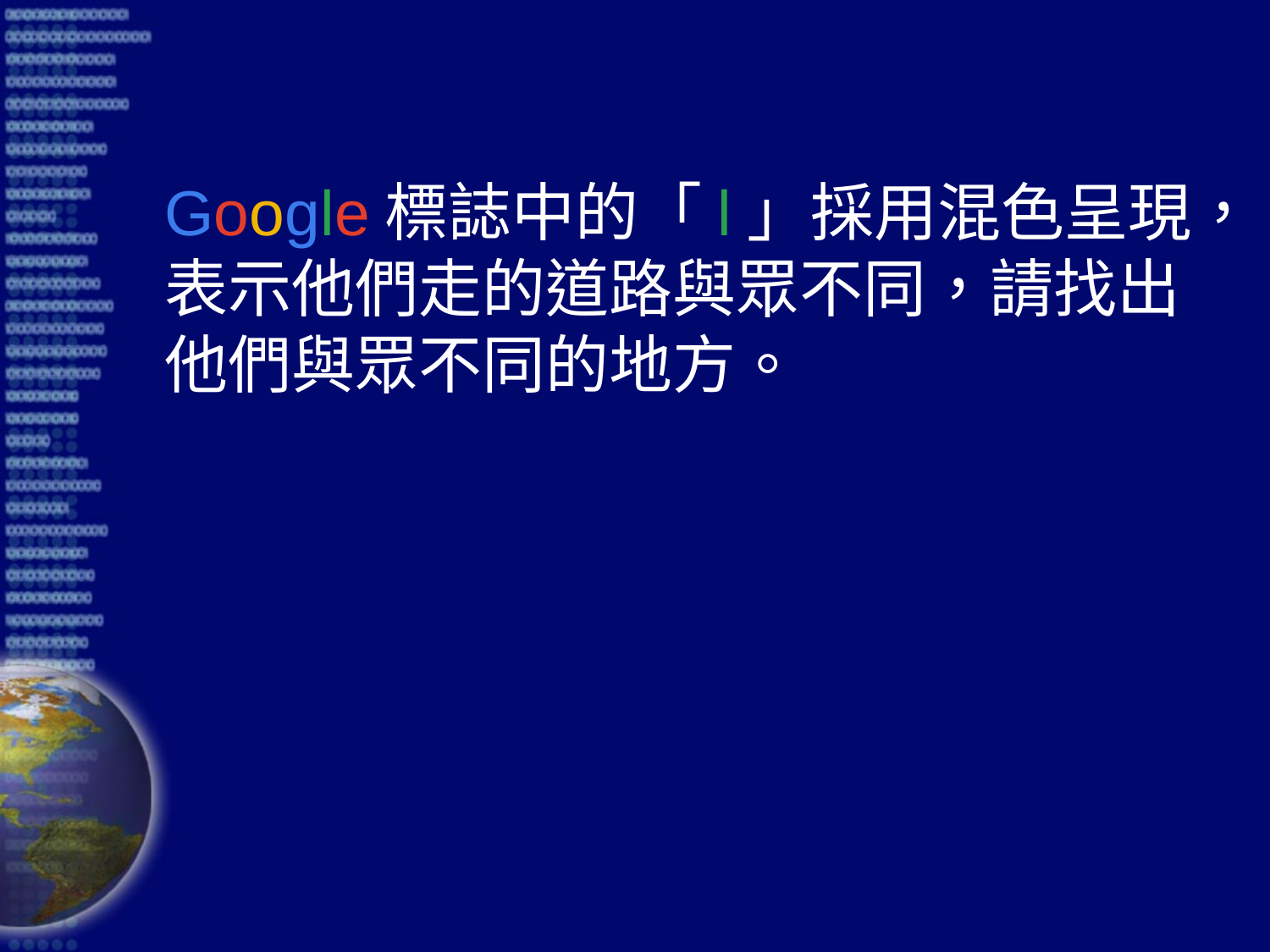

# Google標誌中的「l」採用混色呈現，表示他們走的道路與眾不同，請找出他們與眾不同的地方。